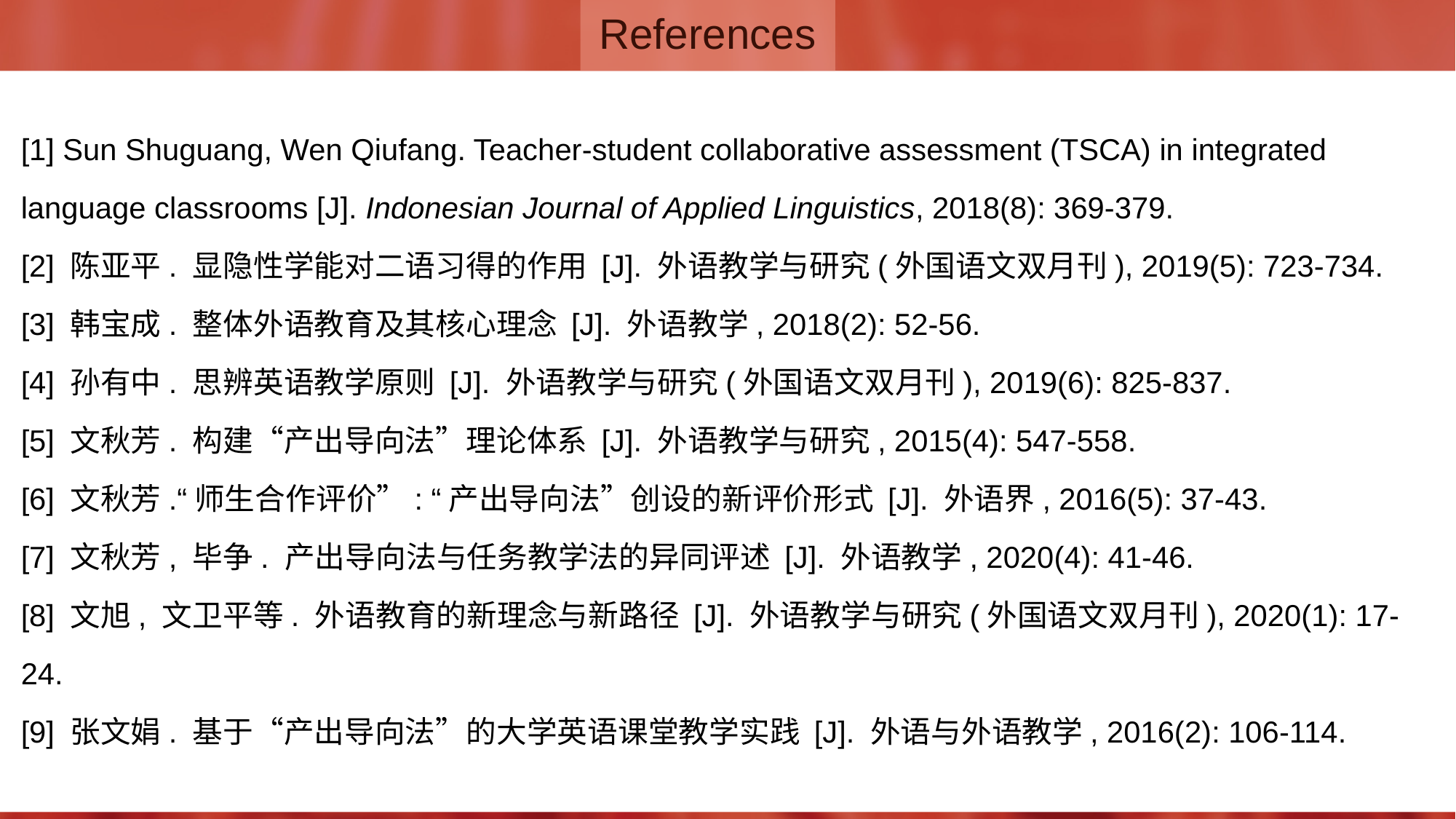

# References
[1] Sun Shuguang, Wen Qiufang. Teacher-student collaborative assessment (TSCA) in integrated language classrooms [J]. Indonesian Journal of Applied Linguistics, 2018(8): 369-379.
[2] 陈亚平. 显隐性学能对二语习得的作用 [J]. 外语教学与研究(外国语文双月刊), 2019(5): 723-734.
[3] 韩宝成. 整体外语教育及其核心理念 [J]. 外语教学, 2018(2): 52-56.
[4] 孙有中. 思辨英语教学原则 [J]. 外语教学与研究(外国语文双月刊), 2019(6): 825-837.
[5] 文秋芳. 构建“产出导向法”理论体系 [J]. 外语教学与研究, 2015(4): 547-558.
[6] 文秋芳.“师生合作评价”: “产出导向法”创设的新评价形式 [J]. 外语界, 2016(5): 37-43.
[7] 文秋芳, 毕争. 产出导向法与任务教学法的异同评述 [J]. 外语教学, 2020(4): 41-46.
[8] 文旭, 文卫平等. 外语教育的新理念与新路径 [J]. 外语教学与研究(外国语文双月刊), 2020(1): 17-24.
[9] 张文娟. 基于“产出导向法”的大学英语课堂教学实践 [J]. 外语与外语教学, 2016(2): 106-114.